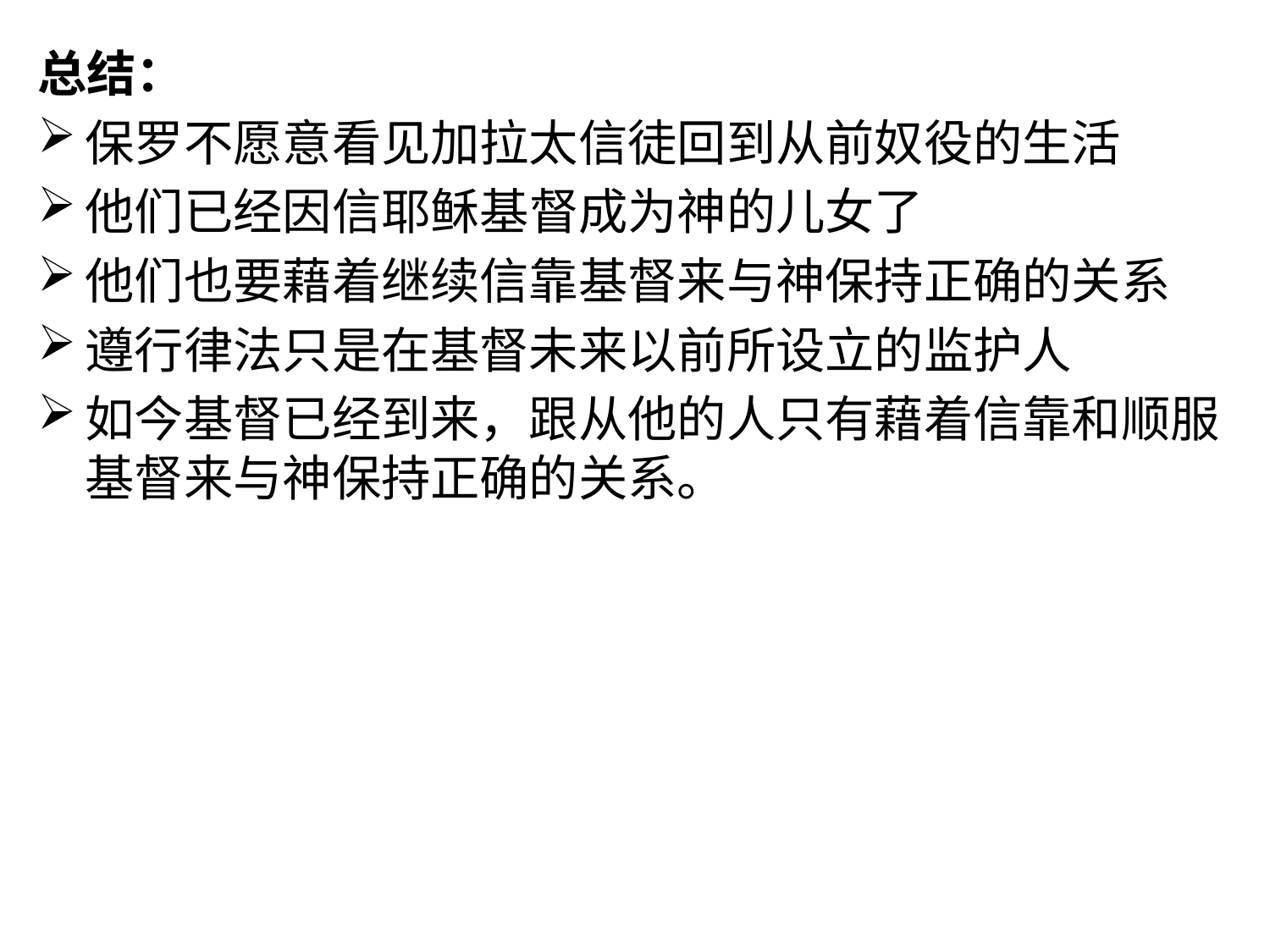

总结：
保罗不愿意看见加拉太信徒回到从前奴役的生活
他们已经因信耶稣基督成为神的儿女了
他们也要藉着继续信靠基督来与神保持正确的关系
遵行律法只是在基督未来以前所设立的监护人
如今基督已经到来，跟从他的人只有藉着信靠和顺服基督来与神保持正确的关系。